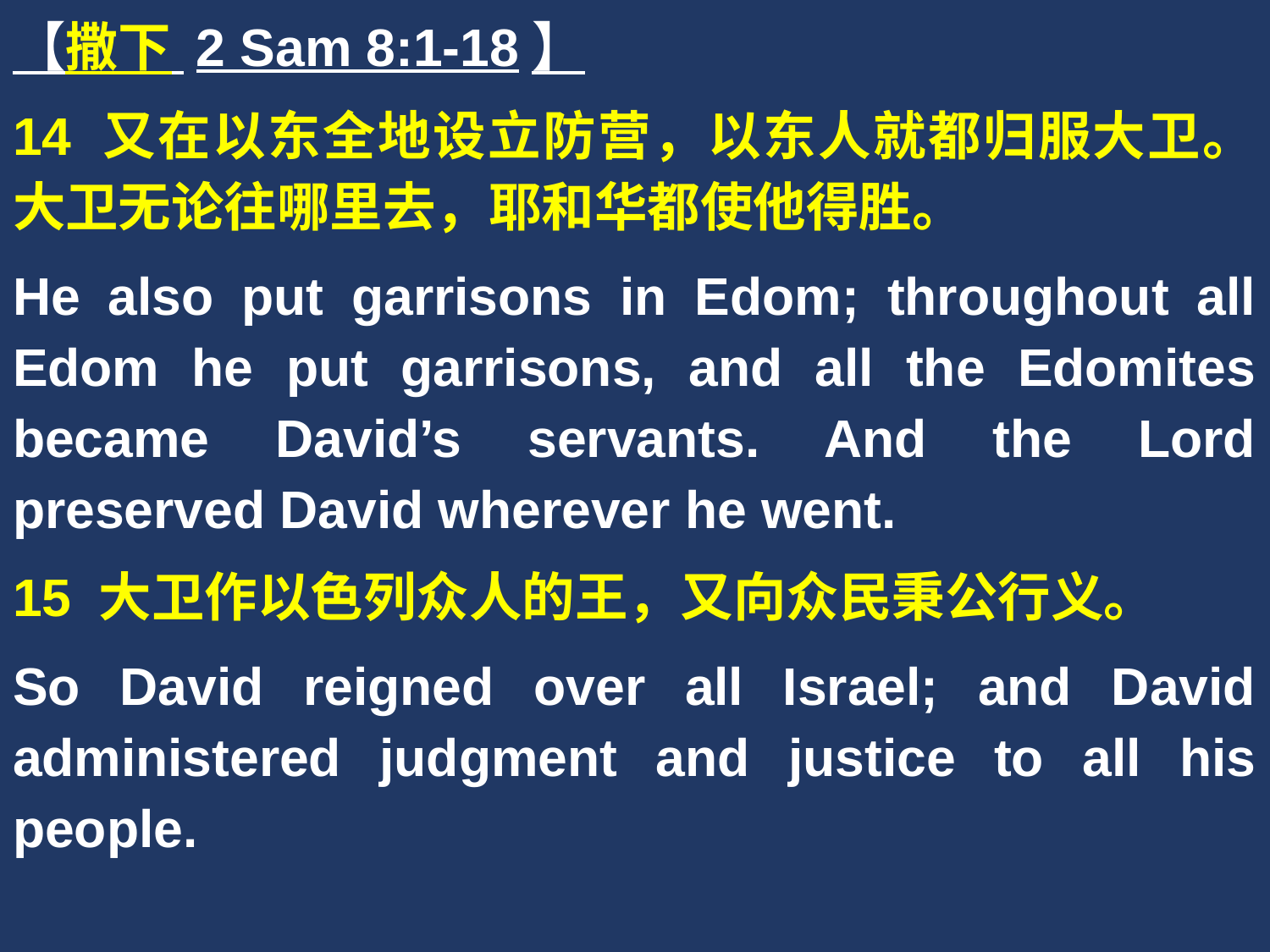

【撒下 2 Sam 8:1-18】
14 又在以东全地设立防营，以东人就都归服大卫。大卫无论往哪里去，耶和华都使他得胜。
He also put garrisons in Edom; throughout all Edom he put garrisons, and all the Edomites became David’s servants. And the Lord preserved David wherever he went.
15 大卫作以色列众人的王，又向众民秉公行义。
So David reigned over all Israel; and David administered judgment and justice to all his people.